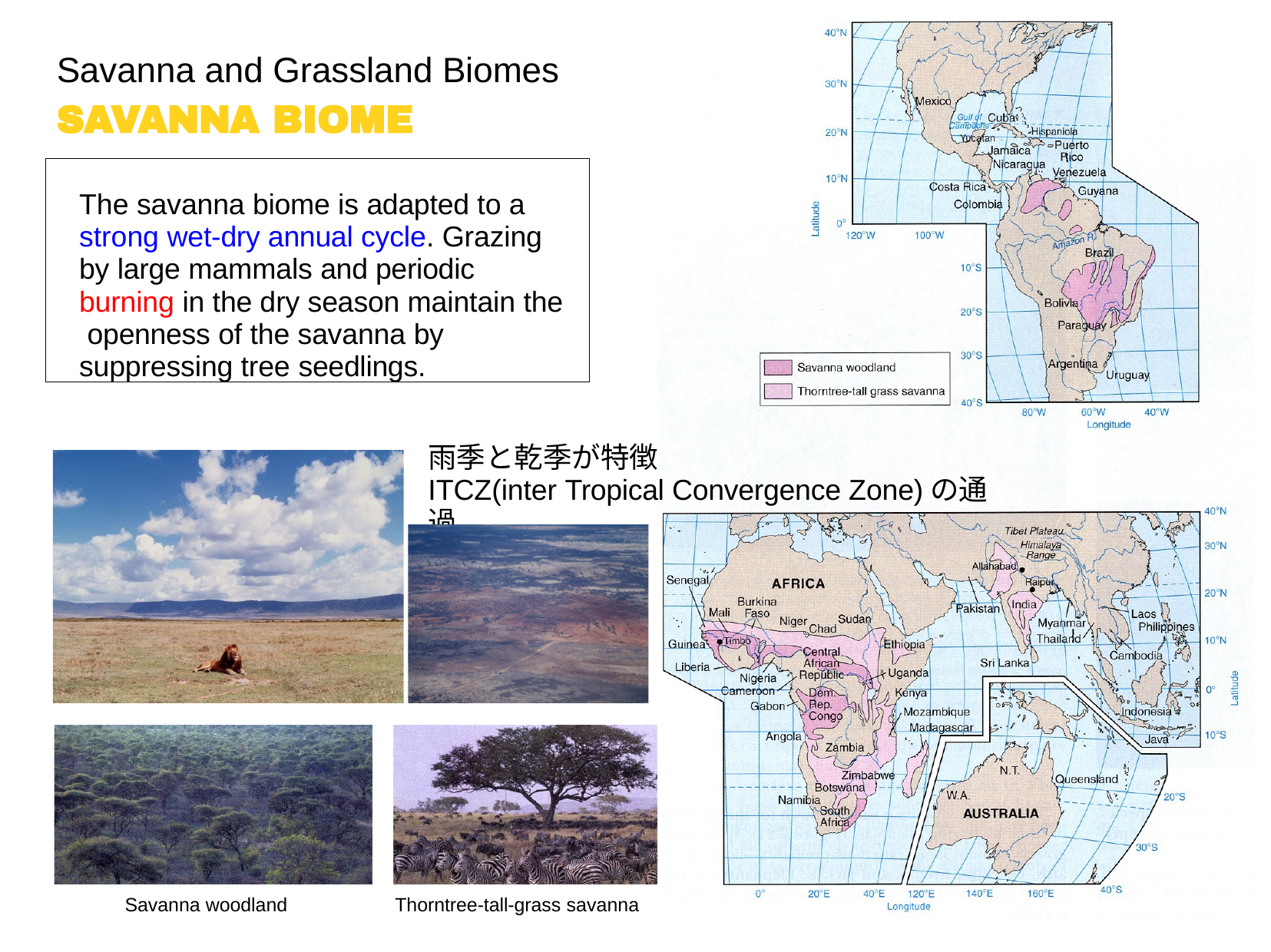

# Savanna and Grassland Biomes
SAVANNA BIOME

The savanna biome is adapted to a  strong wet-dry annual cycle. Grazing  by large mammals and periodic  burning in the dry season maintain the  openness of the savanna by  suppressing tree seedlings.
雨季と乾季が特徴
ITCZ(inter Tropical Convergence Zone)の通過

Savanna woodland
Thorntree-tall-grass savanna